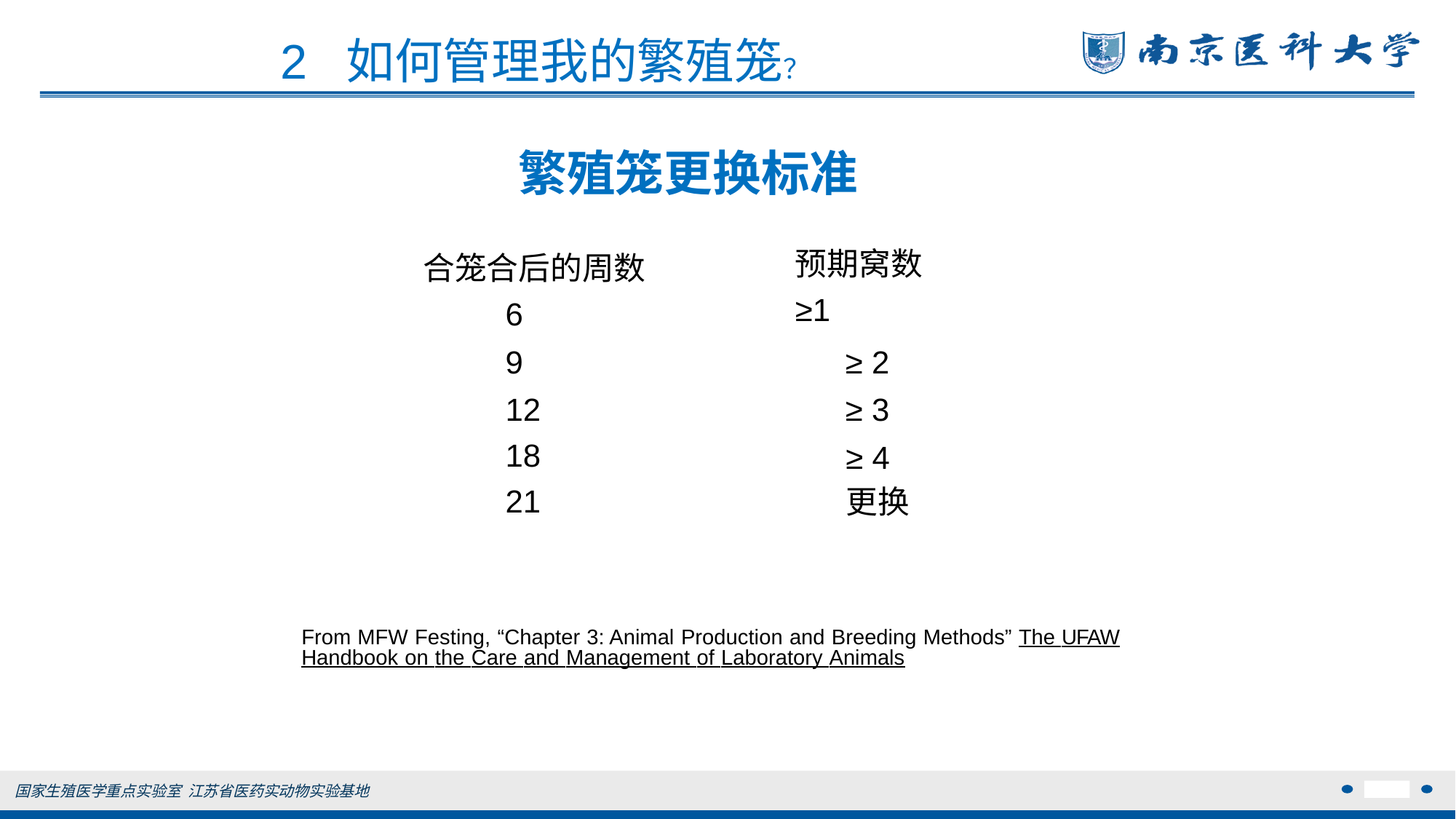

2  如何管理我的繁殖笼？
繁殖笼更换标准
合笼合后的周数
预期窝数
≥1
6
≥ 2
9
≥ 3
12
18
21
≥ 4
更换
From MFW Festing, “Chapter 3: Animal Production and Breeding Methods” The UFAW
Handbook on the Care and Management of Laboratory Animals